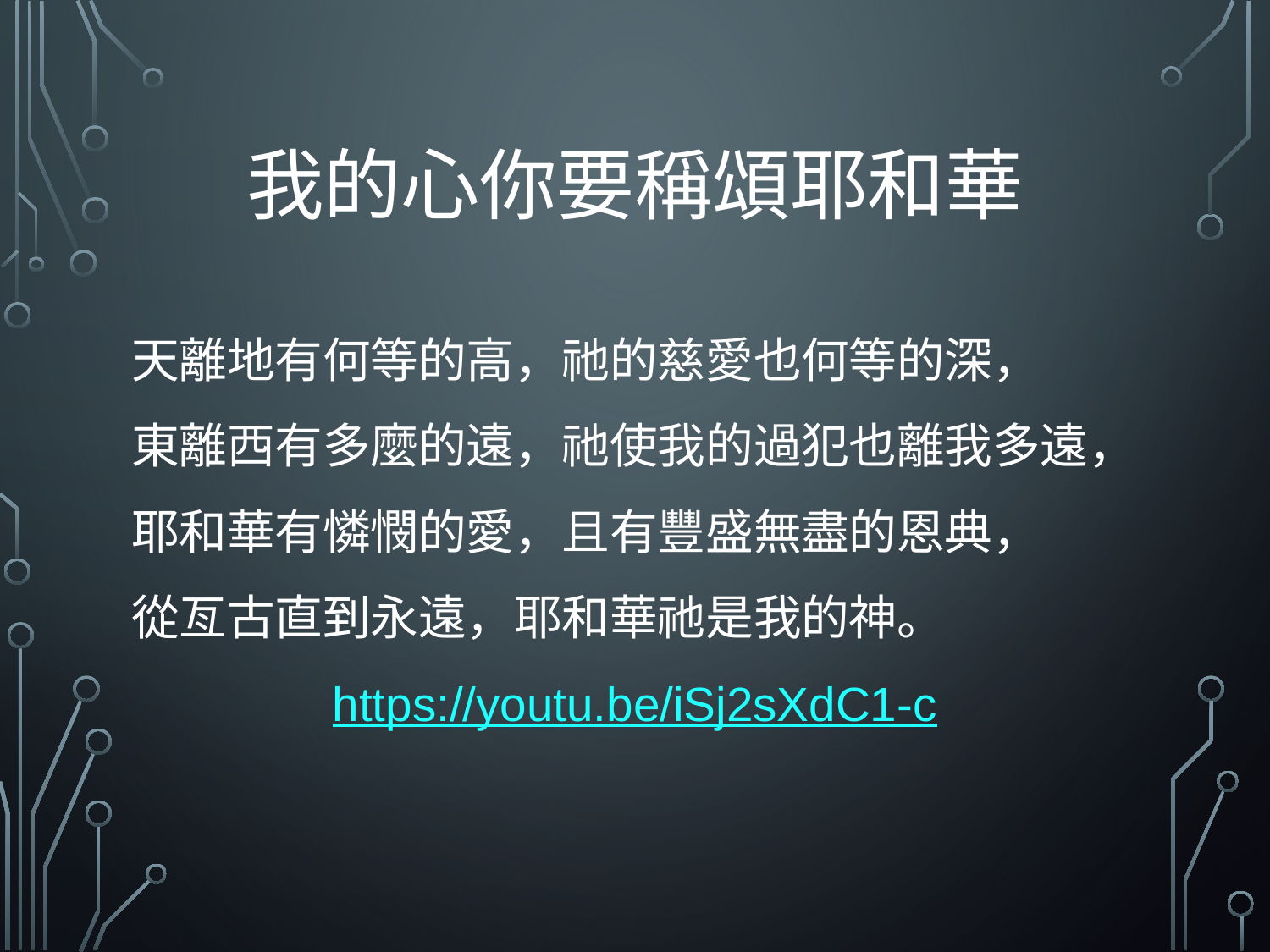

# 我的心你要稱頌耶和華
天離地有何等的高，祂的慈愛也何等的深，
東離西有多麼的遠，祂使我的過犯也離我多遠，
耶和華有憐憫的愛，且有豐盛無盡的恩典，
從亙古直到永遠，耶和華祂是我的神。
https://youtu.be/iSj2sXdC1-c